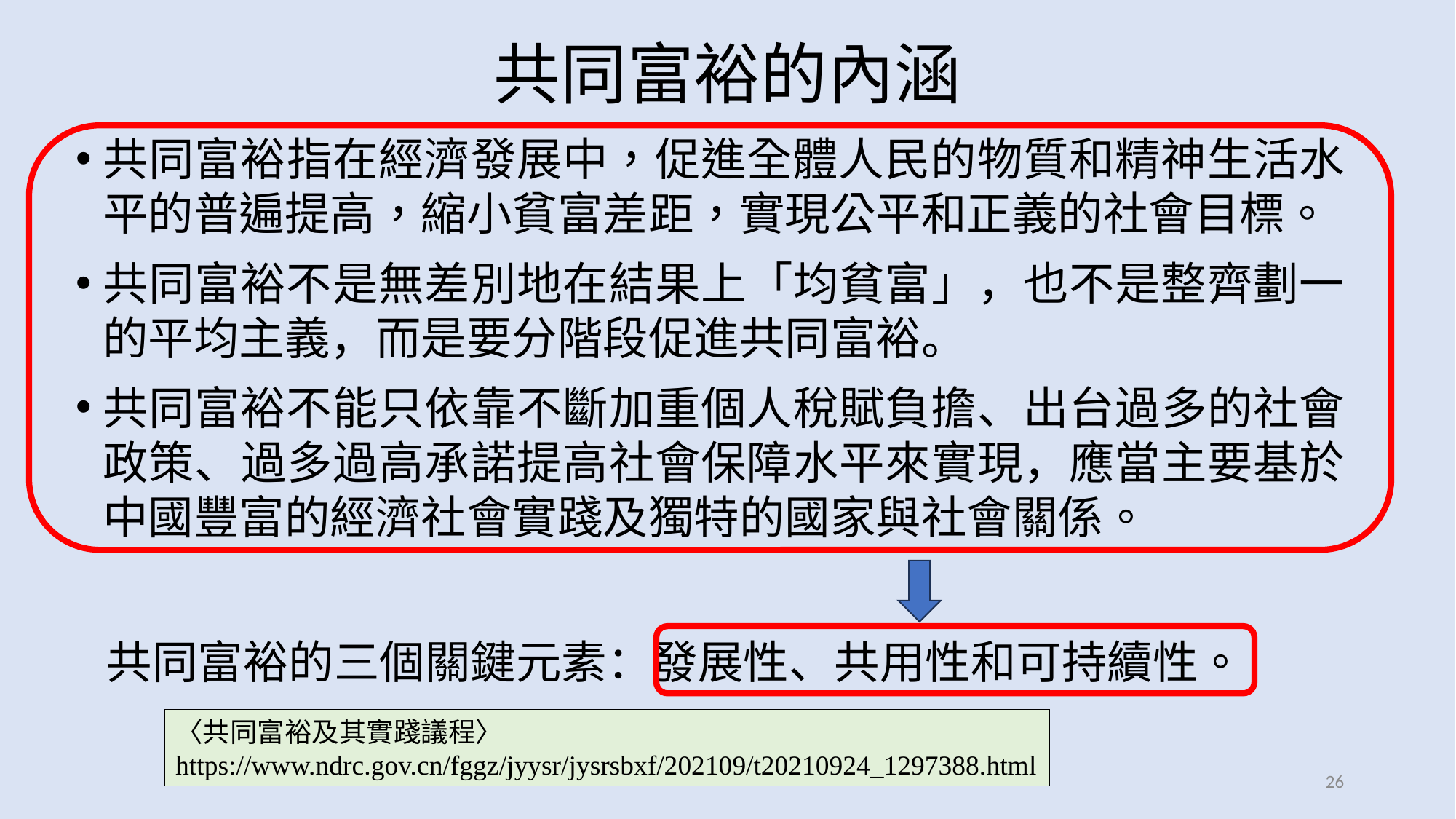

# 共同富裕的內涵
共同富裕指在經濟發展中，促進全體人民的物質和精神生活水平的普遍提高，縮小貧富差距，實現公平和正義的社會目標。
共同富裕不是無差別地在結果上「均貧富」，也不是整齊劃一的平均主義，而是要分階段促進共同富裕。
共同富裕不能只依靠不斷加重個人稅賦負擔、出台過多的社會政策、過多過高承諾提高社會保障水平來實現，應當主要基於中國豐富的經濟社會實踐及獨特的國家與社會關係。

  共同富裕的三個關鍵元素：發展性、共用性和可持續性。

〈共同富裕及其實踐議程〉
https://www.ndrc.gov.cn/fggz/jyysr/jysrsbxf/202109/t20210924_1297388.html
26